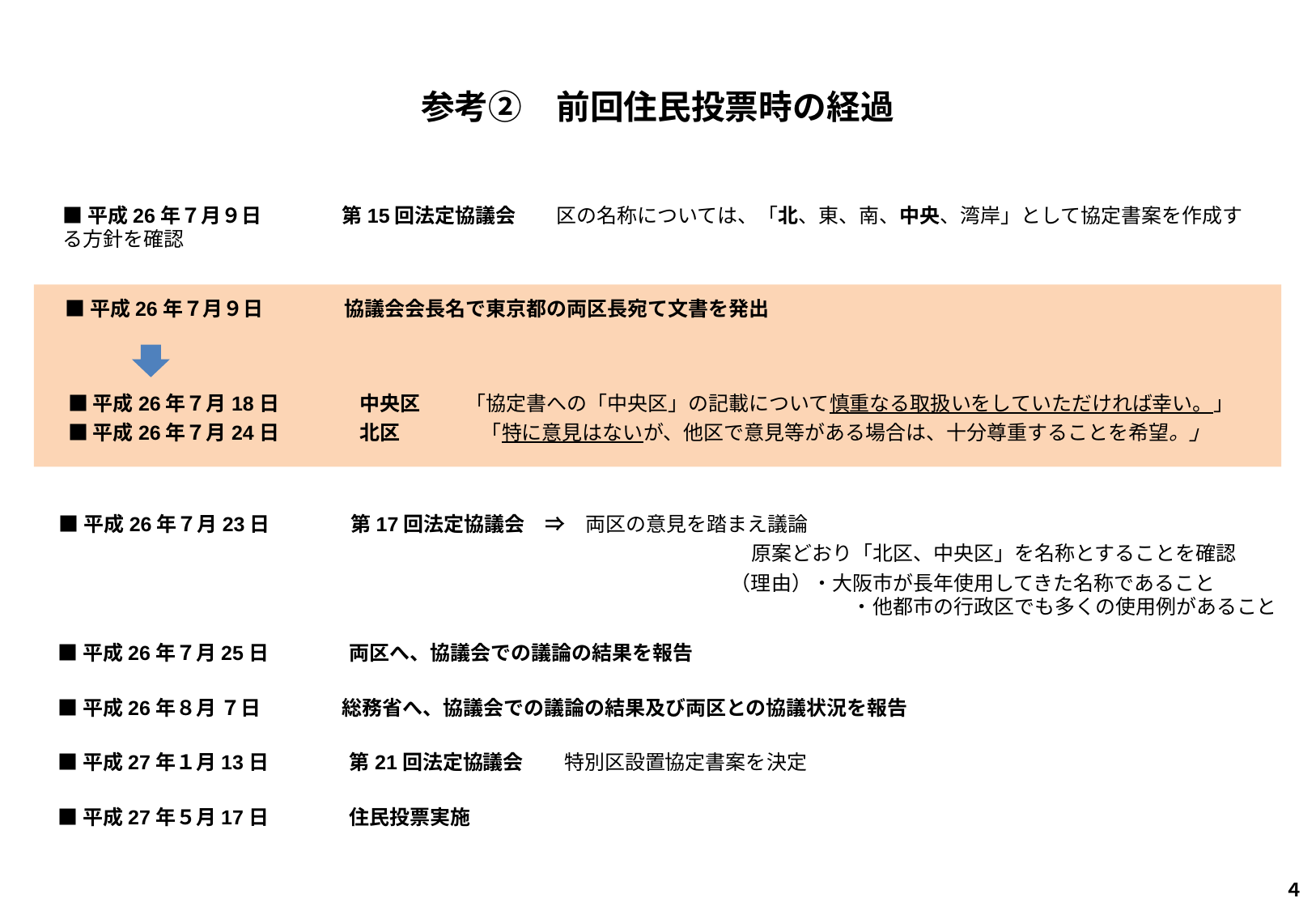

参考②　前回住民投票時の経過
■平成26年７月９日　　　　第15回法定協議会　　区の名称については、「北、東、南、中央、湾岸」として協定書案を作成する方針を確認

■平成26年７月９日　　　　協議会会長名で東京都の両区長宛て文書を発出

■平成26年７月18日　　　　中央区　　 「協定書への「中央区」の記載について慎重なる取扱いをしていただければ幸い。」
■平成26年７月24日　　　　北区　　　　「特に意見はないが、他区で意見等がある場合は、十分尊重することを希望。」
■平成26年７月23日　　　　第17回法定協議会　⇒　両区の意見を踏まえ議論
　　　　　　　　　　　　　　　　　　　　　　　　　　　　　　　　　　 原案どおり「北区、中央区」を名称とすることを確認
　　　　　　　　　　　　　　　　　　　　　　　　　　　　　　　　　 （理由）・大阪市が長年使用してきた名称であること
　　　　　　　　　　　　　　　　　　　　　　　　　　　　　　　　　　　　　　　 ・他都市の行政区でも多くの使用例があること
■平成26年７月25日　　　　両区へ、協議会での議論の結果を報告
■平成26年８月 ７日　　　　総務省へ、協議会での議論の結果及び両区との協議状況を報告
■平成27年１月13日　　　　第21回法定協議会　　特別区設置協定書案を決定
■平成27年５月17日　　　　住民投票実施

 ４